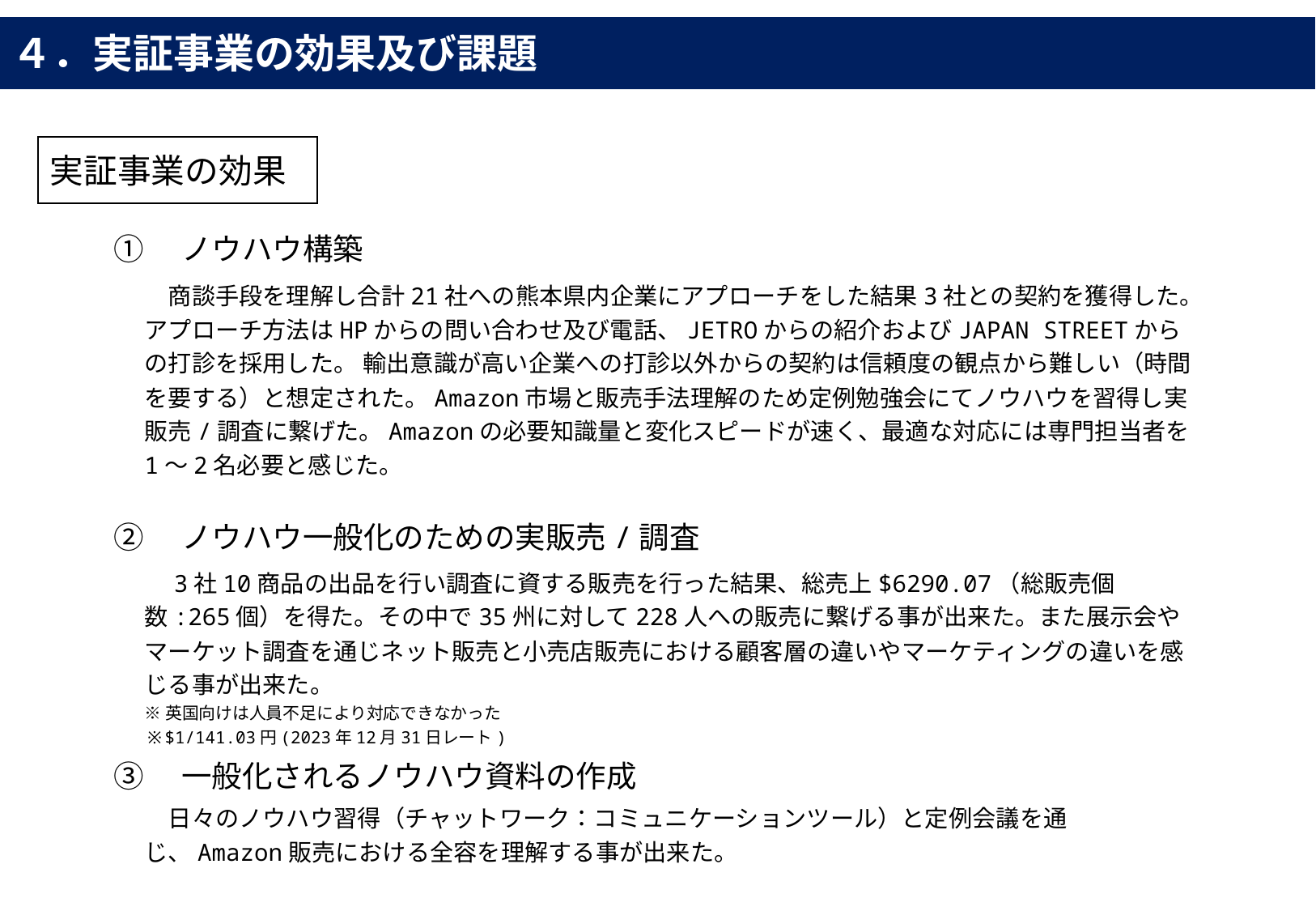

４．実証事業の効果及び課題

実証事業の効果
①　ノウハウ構築
　商談手段を理解し合計21社への熊本県内企業にアプローチをした結果3社との契約を獲得した。
アプローチ方法はHPからの問い合わせ及び電話、JETROからの紹介およびJAPAN STREETからの打診を採用した。 輸出意識が高い企業への打診以外からの契約は信頼度の観点から難しい（時間を要する）と想定された。Amazon市場と販売手法理解のため定例勉強会にてノウハウを習得し実販売/調査に繋げた。Amazonの必要知識量と変化スピードが速く、最適な対応には専門担当者を1～2名必要と感じた。
②　ノウハウ一般化のための実販売/調査
　3社10商品の出品を行い調査に資する販売を行った結果、総売上$6290.07（総販売個数:265個）を得た。その中で35州に対して228人への販売に繋げる事が出来た。また展示会やマーケット調査を通じネット販売と小売店販売における顧客層の違いやマーケティングの違いを感じる事が出来た。
※英国向けは人員不足により対応できなかった
※$1/141.03円(2023年12月31日レート)
③　一般化されるノウハウ資料の作成
　日々のノウハウ習得（チャットワーク：コミュニケーションツール）と定例会議を通じ、Amazon販売における全容を理解する事が出来た。